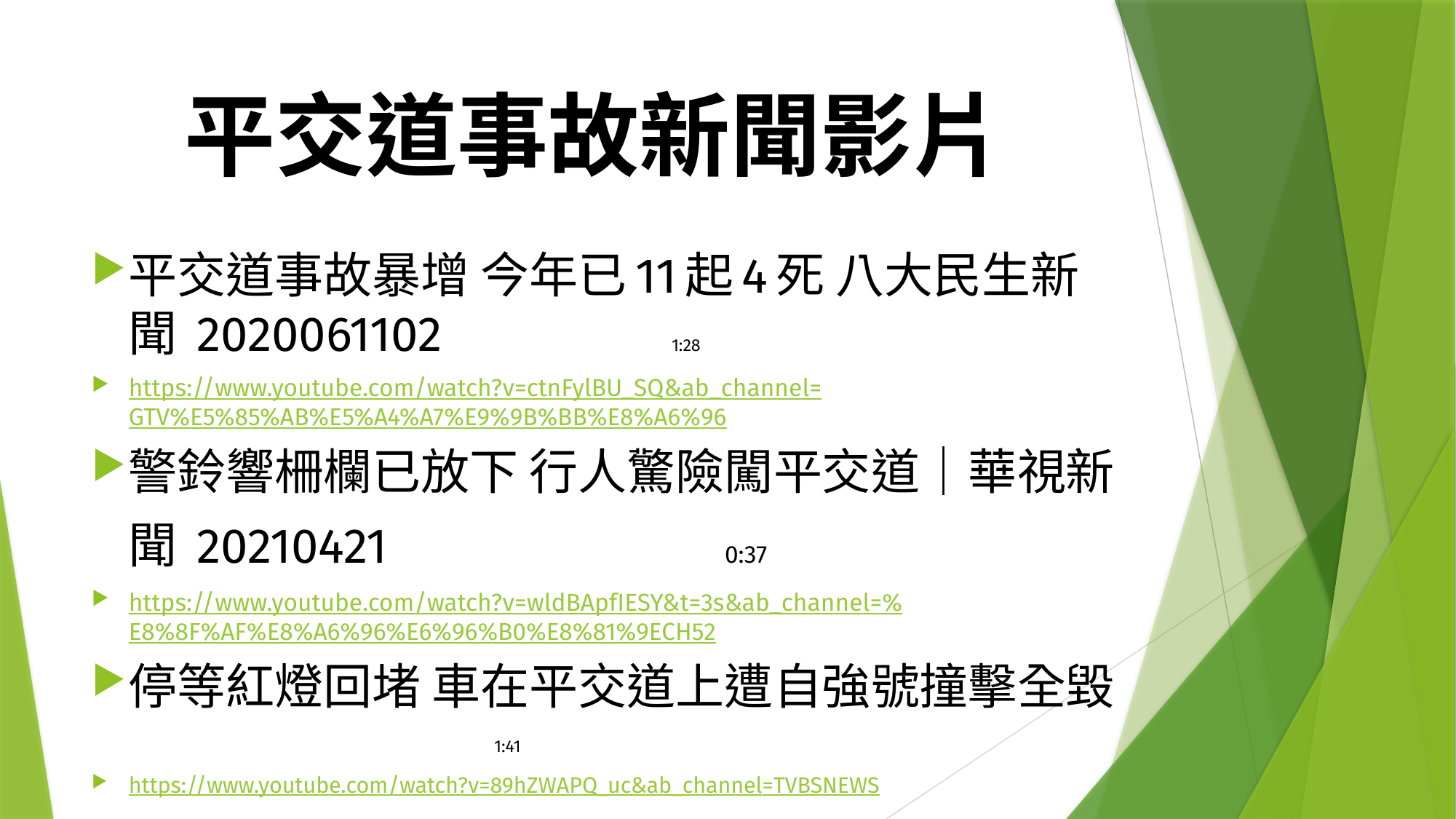

# 平交道事故新聞影片
平交道事故暴增 今年已11起4死 八大民生新聞 2020061102                  1:28
https://www.youtube.com/watch?v=ctnFylBU_SQ&ab_channel=GTV%E5%85%AB%E5%A4%A7%E9%9B%BB%E8%A6%96
警鈴響柵欄已放下 行人驚險闖平交道｜華視新聞 20210421　　　　　0:37
https://www.youtube.com/watch?v=wldBApfIESY&t=3s&ab_channel=%E8%8F%AF%E8%A6%96%E6%96%B0%E8%81%9ECH52
停等紅燈回堵 車在平交道上遭自強號撞擊全毀                                           1:41
https://www.youtube.com/watch?v=89hZWAPQ_uc&ab_channel=TVBSNEWS